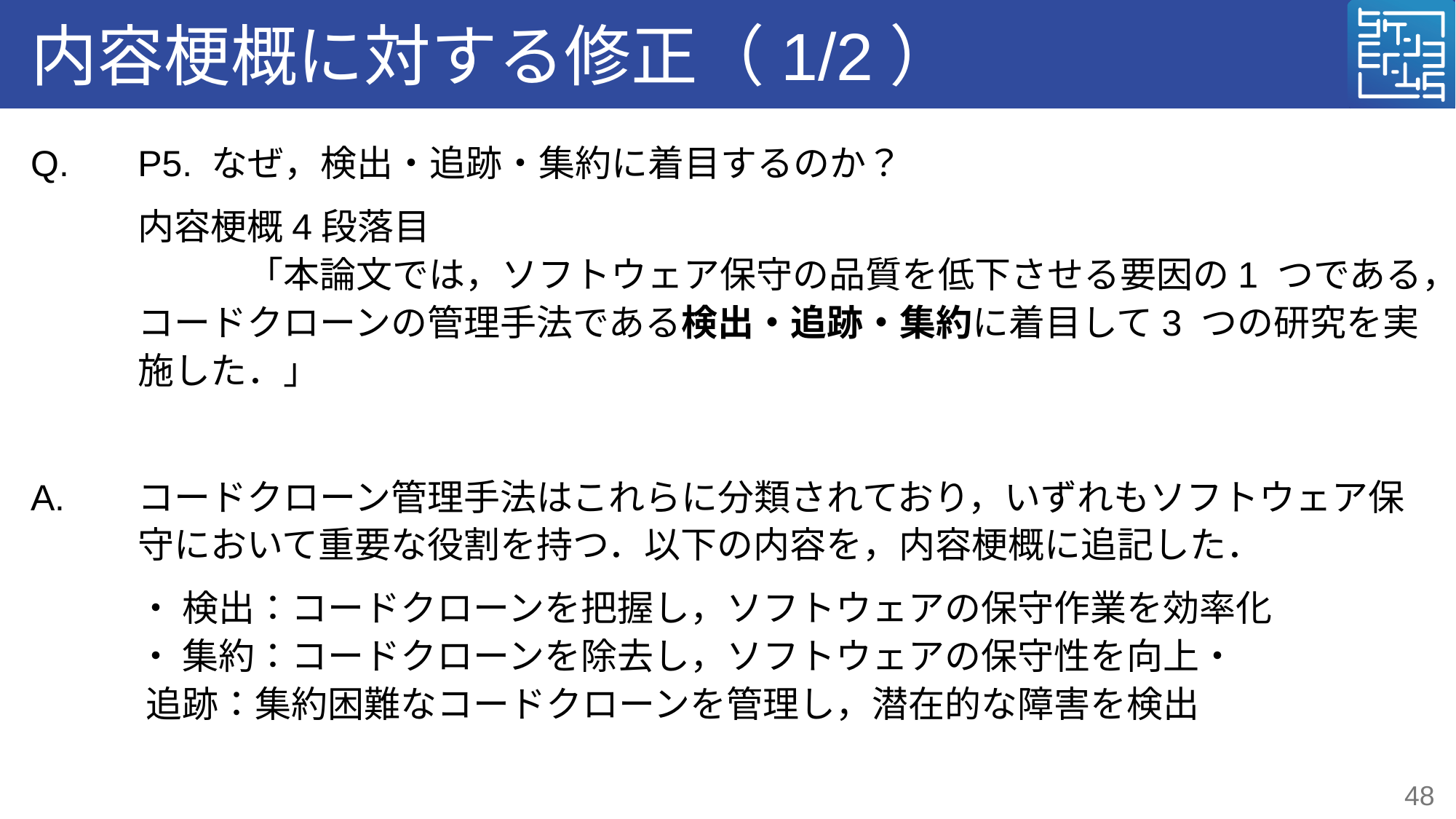

# 内容梗概に対する修正（1/2）
Q. 	P5. なぜ，検出・追跡・集約に着目するのか？
	内容梗概4段落目
	「本論文では，ソフトウェア保守の品質を低下させる要因の1 つである，コードクローンの管理手法である検出・追跡・集約に着目して3 つの研究を実施した．」

A.	コードクローン管理手法はこれらに分類されており，いずれもソフトウェア保守において重要な役割を持つ．以下の内容を，内容梗概に追記した．
	・ 検出：コードクローンを把握し，ソフトウェアの保守作業を効率化
・ 集約：コードクローンを除去し，ソフトウェアの保守性を向上・
 追跡：集約困難なコードクローンを管理し，潜在的な障害を検出
48